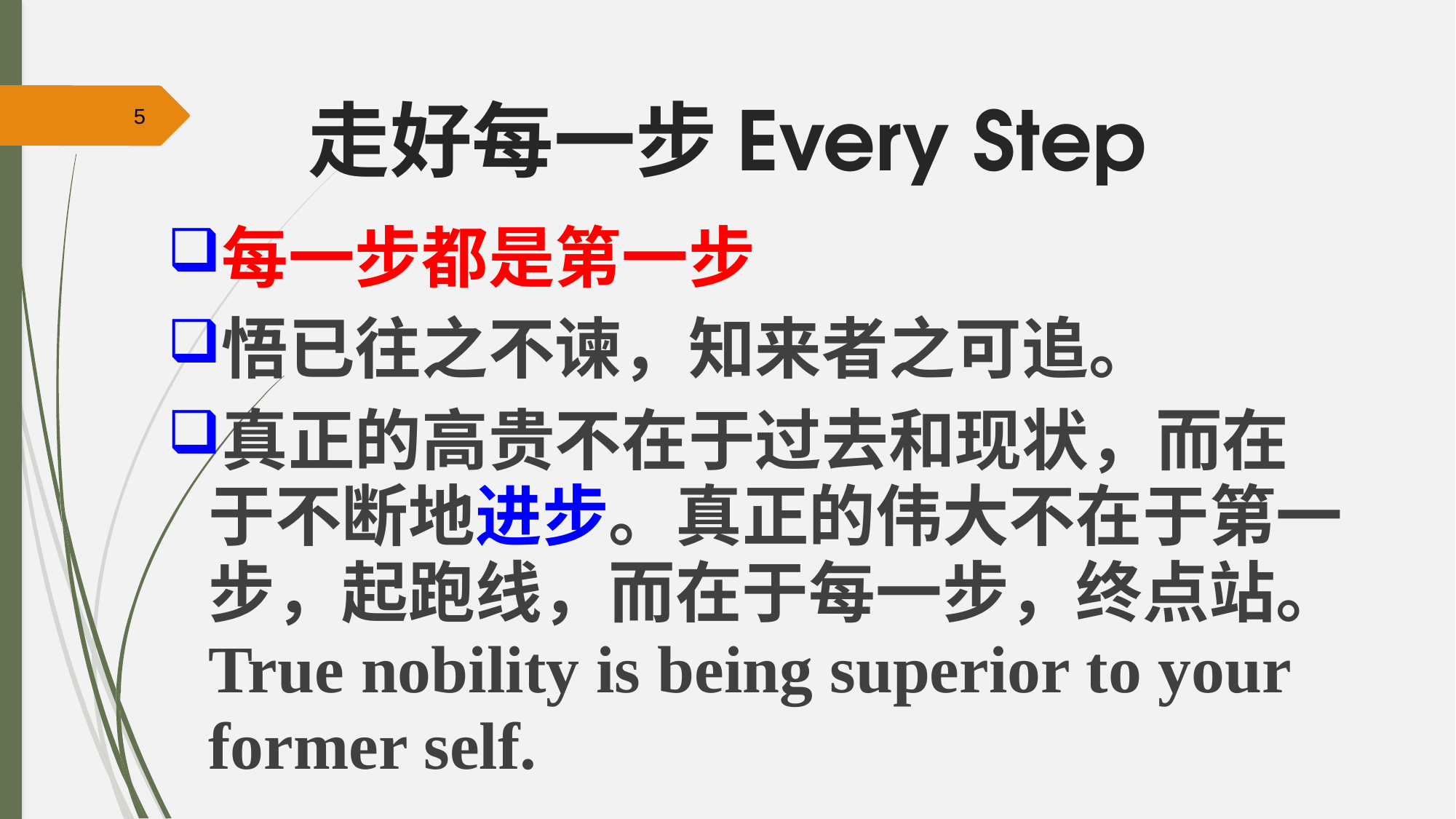

走好每一步Every Step
5
每一步都是第一步
悟已往之不谏，知来者之可追。
真正的高贵不在于过去和现状，而在于不断地进步。真正的伟大不在于第一步，起跑线，而在于每一步，终点站。True nobility is being superior to your former self.